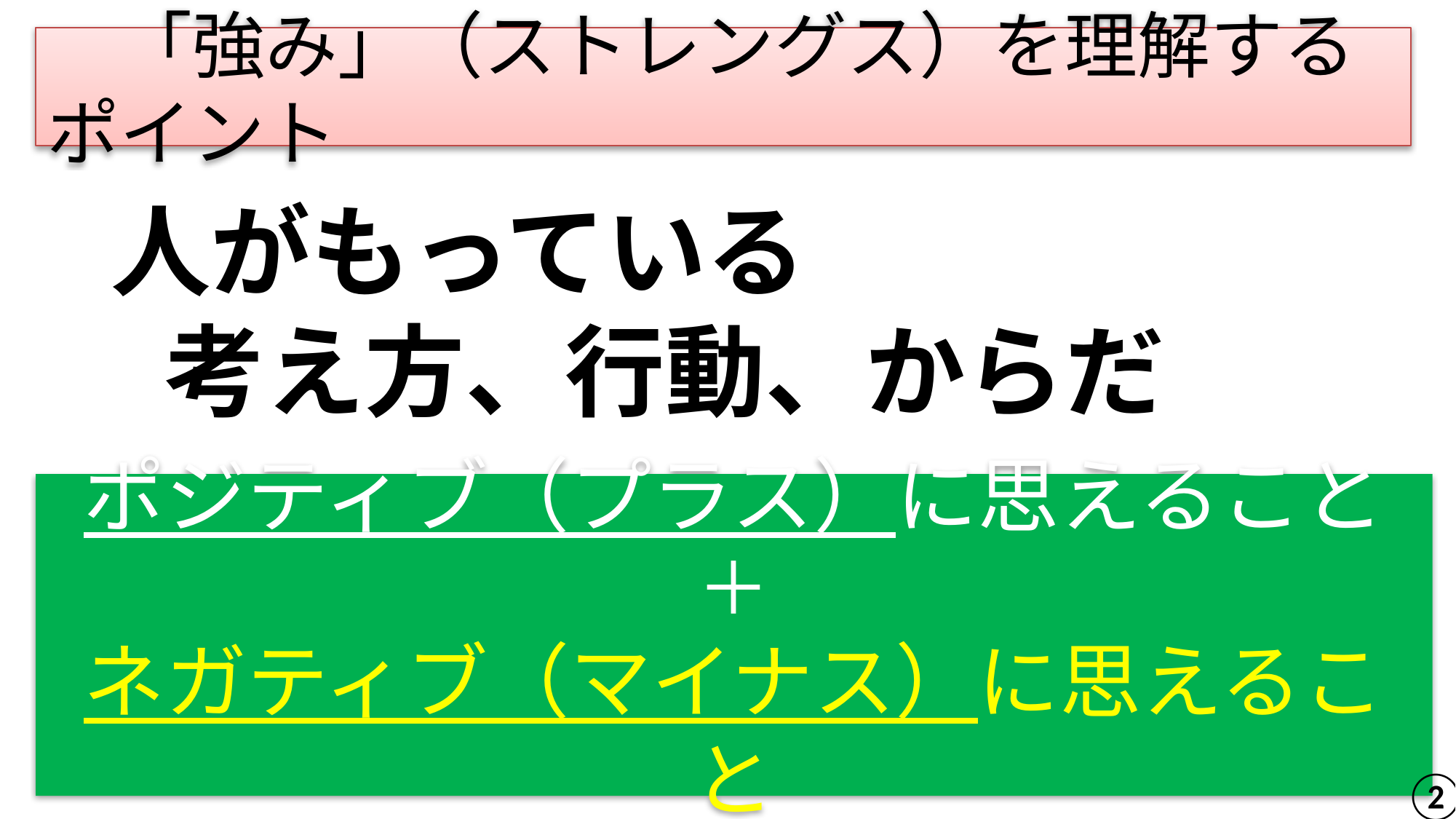

「強み」（ストレングス）を理解するポイント
人がもっている
考え方、行動、からだ
ポジティブ（プラス）に思えること
＋
ネガティブ（マイナス）に思えること
②